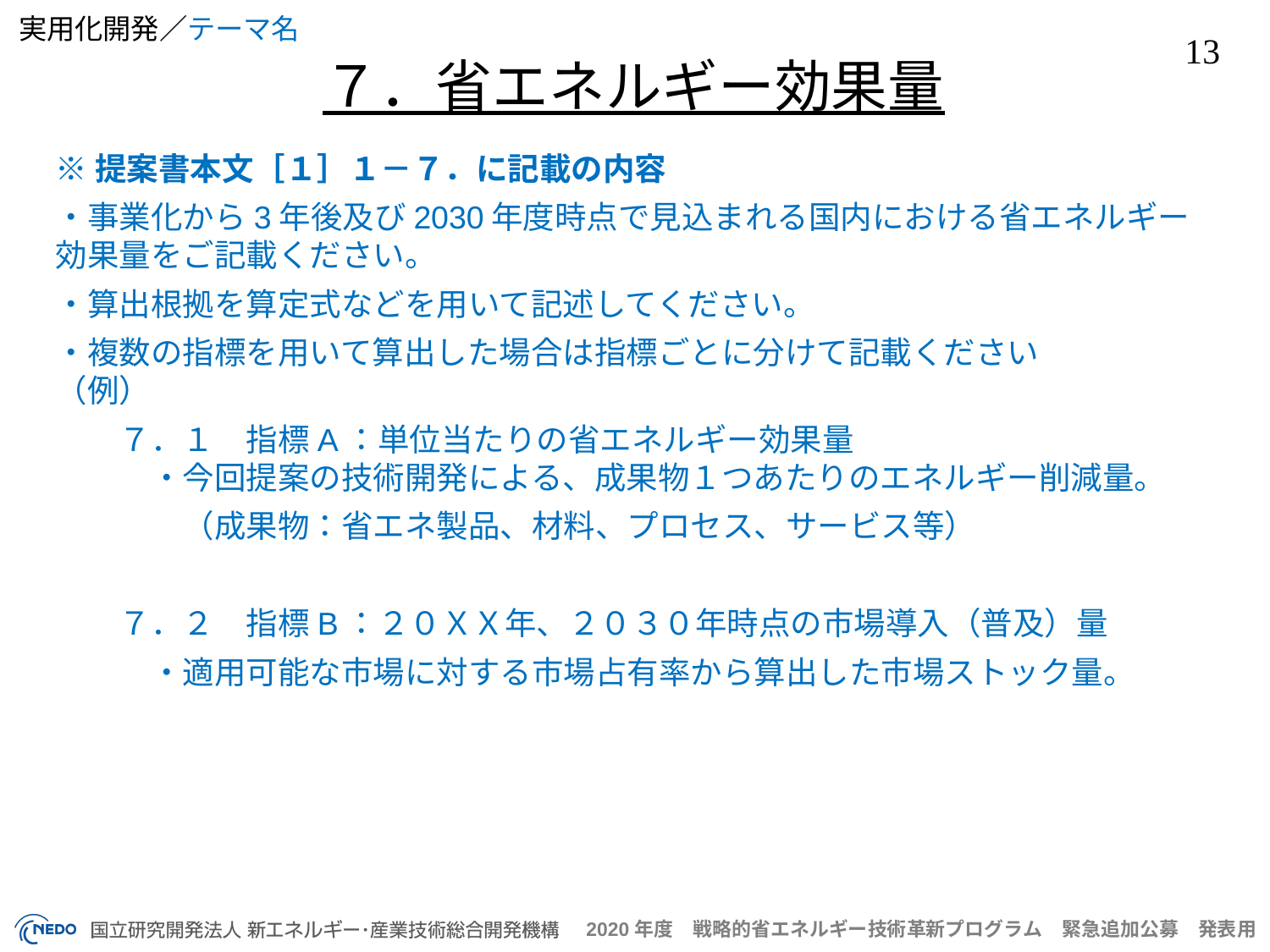

７．省エネルギー効果量
※提案書本文［１］１－７．に記載の内容
・事業化から3年後及び2030年度時点で見込まれる国内における省エネルギー効果量をご記載ください。
・算出根拠を算定式などを用いて記述してください。
・複数の指標を用いて算出した場合は指標ごとに分けて記載ください
（例）
　　７．１　指標A：単位当たりの省エネルギー効果量
　　　・今回提案の技術開発による、成果物１つあたりのエネルギー削減量。
　　　　（成果物：省エネ製品、材料、プロセス、サービス等）

　　７．２　指標B：２０ＸＸ年、２０３０年時点の市場導入（普及）量
　　　・適用可能な市場に対する市場占有率から算出した市場ストック量。